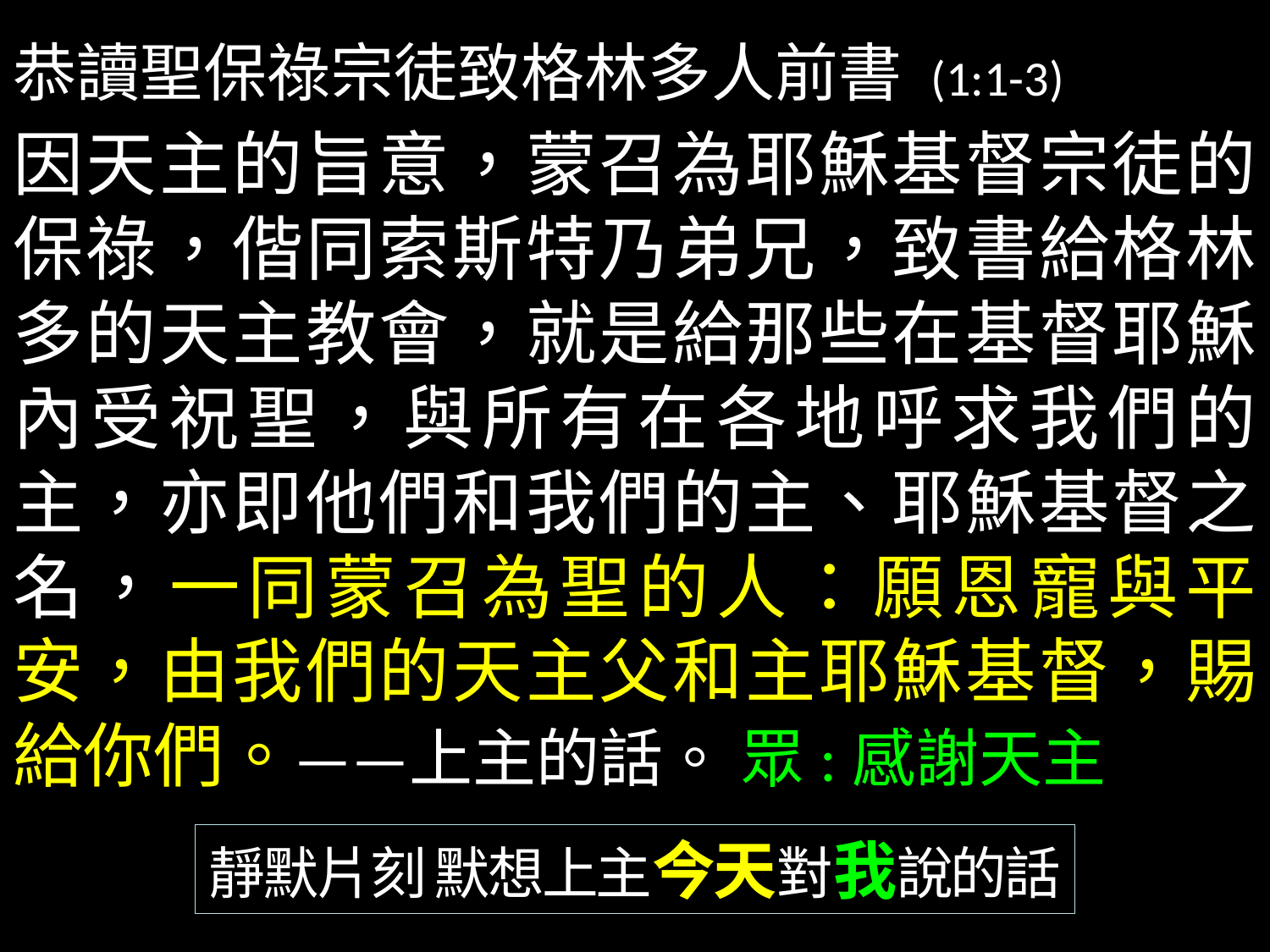

恭讀聖保祿宗徒致格林多人前書 (1:1-3)
因天主的旨意，蒙召為耶穌基督宗徒的保祿，偕同索斯特乃弟兄，致書給格林多的天主教會，就是給那些在基督耶穌內受祝聖，與所有在各地呼求我們的主，亦即他們和我們的主、耶穌基督之名，一同蒙召為聖的人：願恩寵與平安，由我們的天主父和主耶穌基督，賜給你們。——上主的話。 眾:感謝天主

靜默片刻 默想上主今天對我說的話